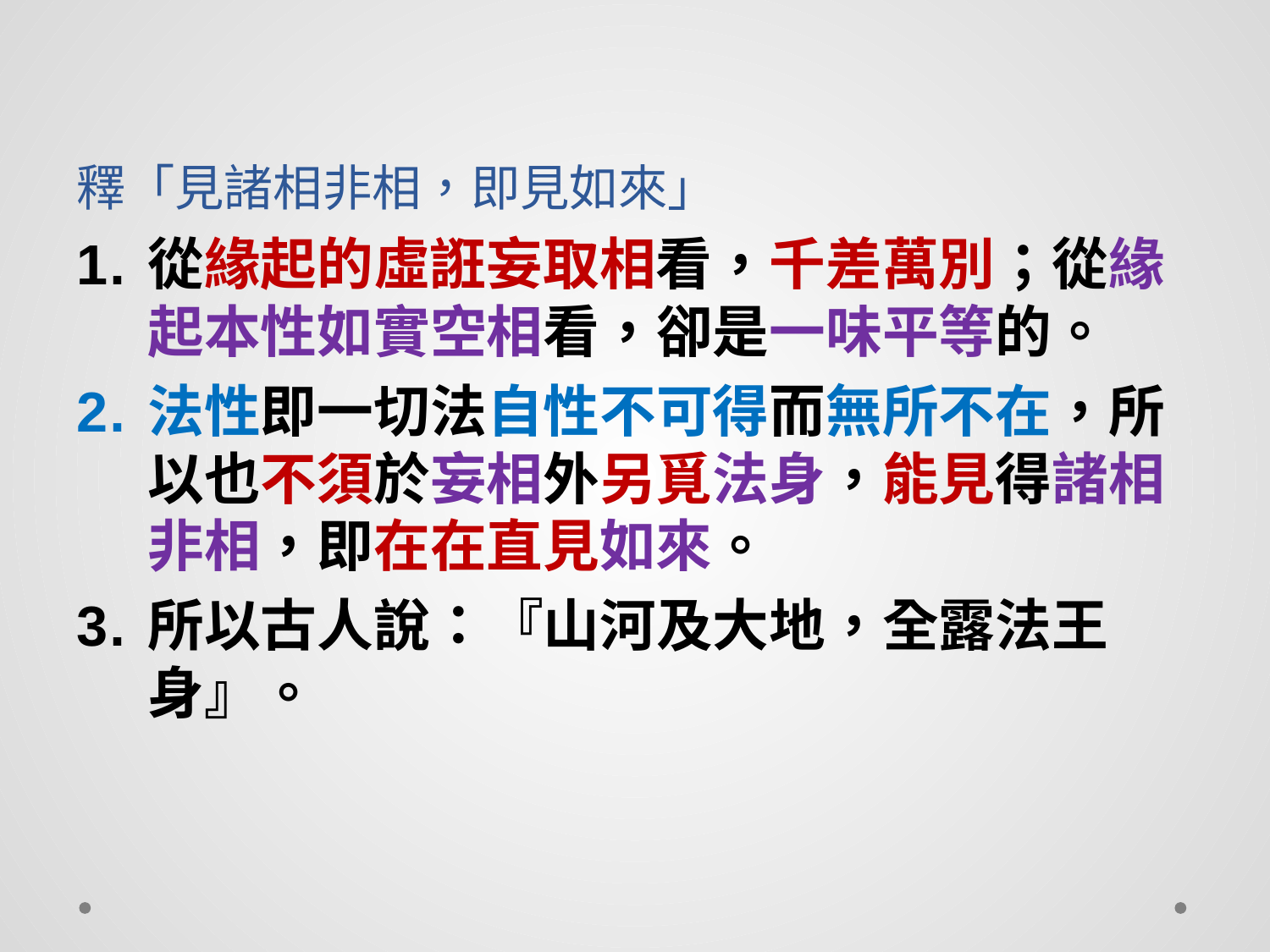

# 釋「見諸相非相，即見如來」
從緣起的虛誑妄取相看，千差萬別；從緣起本性如實空相看，卻是一味平等的。
法性即一切法自性不可得而無所不在，所以也不須於妄相外另覓法身，能見得諸相非相，即在在直見如來。
所以古人說：『山河及大地，全露法王身』。